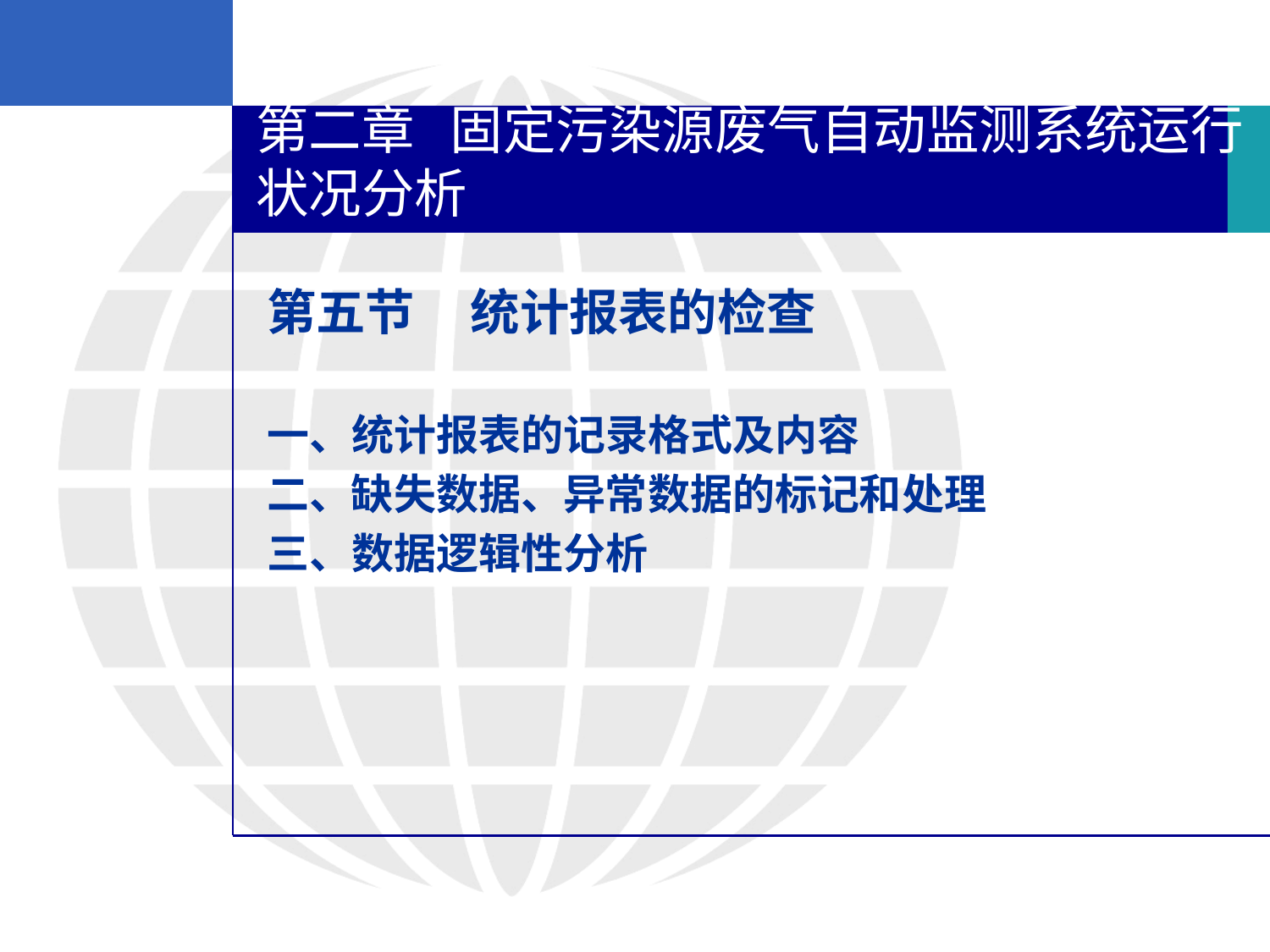

第二章   固定污染源废气自动监测系统运行状况分析
第五节     统计报表的检查

一、统计报表的记录格式及内容
二、缺失数据、异常数据的标记和处理
三、数据逻辑性分析